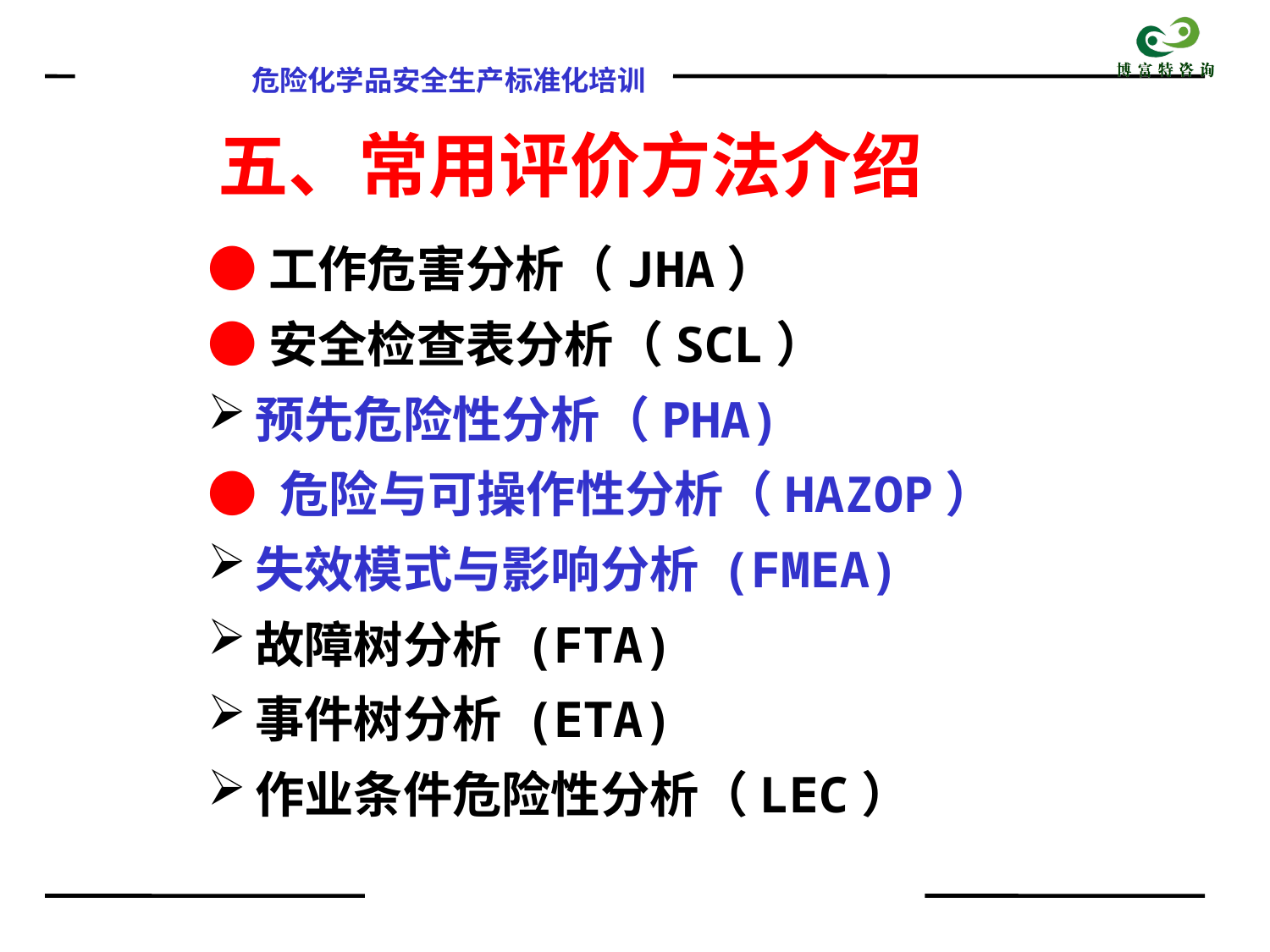

# 五、常用评价方法介绍
●工作危害分析（JHA）
●安全检查表分析（SCL）
预先危险性分析（PHA)
● 危险与可操作性分析（HAZOP）
失效模式与影响分析 (FMEA)
故障树分析 (FTA)
事件树分析 (ETA)
作业条件危险性分析（LEC）